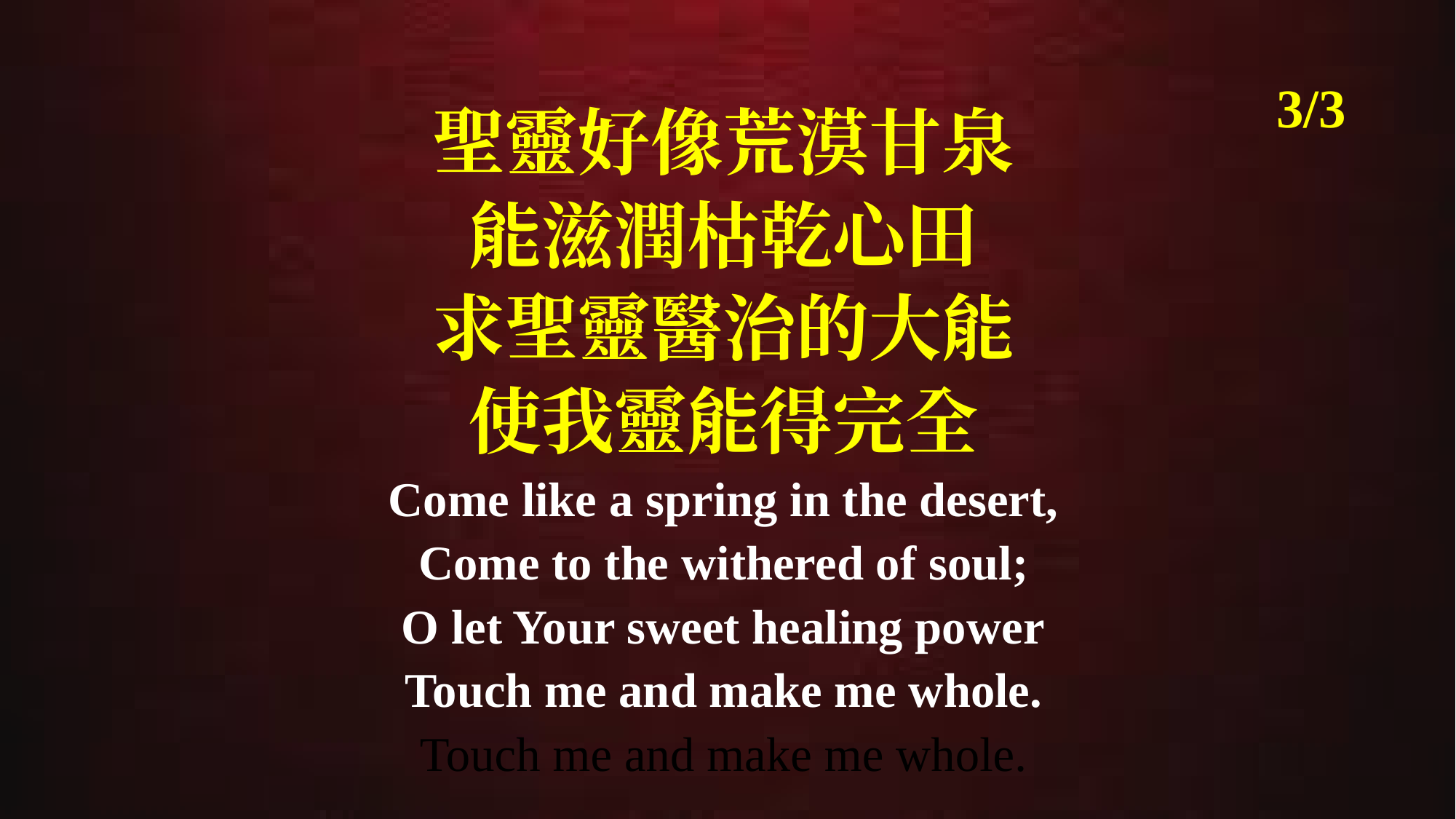

# 3/3
聖靈好像荒漠甘泉
能滋潤枯乾心田
求聖靈醫治的大能
使我靈能得完全
Come like a spring in the desert,
Come to the withered of soul;
O let Your sweet healing power
Touch me and make me whole.
Touch me and make me whole.